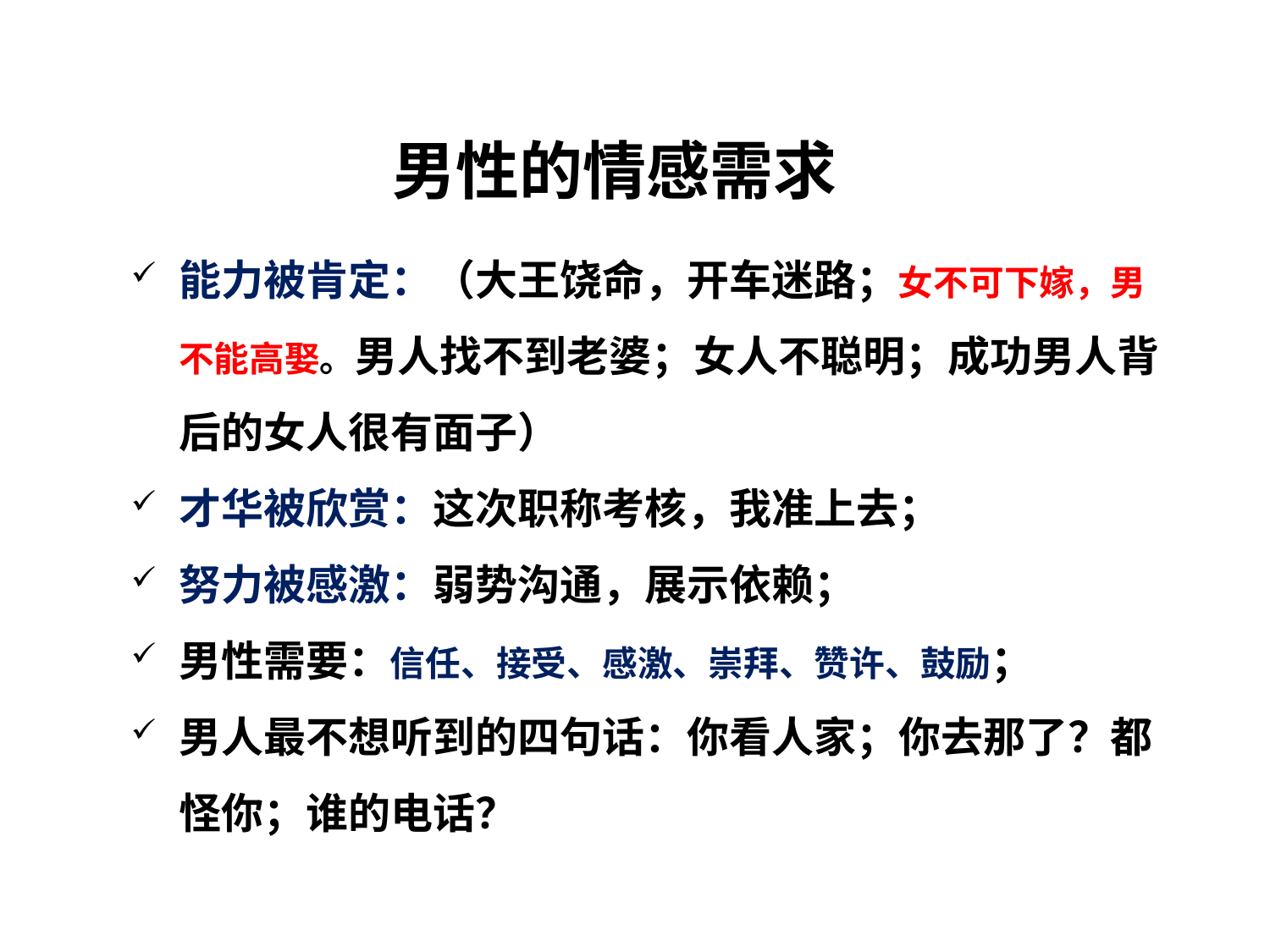

男性的情感需求
能力被肯定：（大王饶命，开车迷路；女不可下嫁，男不能高娶。男人找不到老婆；女人不聪明；成功男人背后的女人很有面子）
才华被欣赏：这次职称考核，我准上去；
努力被感激：弱势沟通，展示依赖；
男性需要：信任、接受、感激、崇拜、赞许、鼓励；
男人最不想听到的四句话：你看人家；你去那了？都怪你；谁的电话？